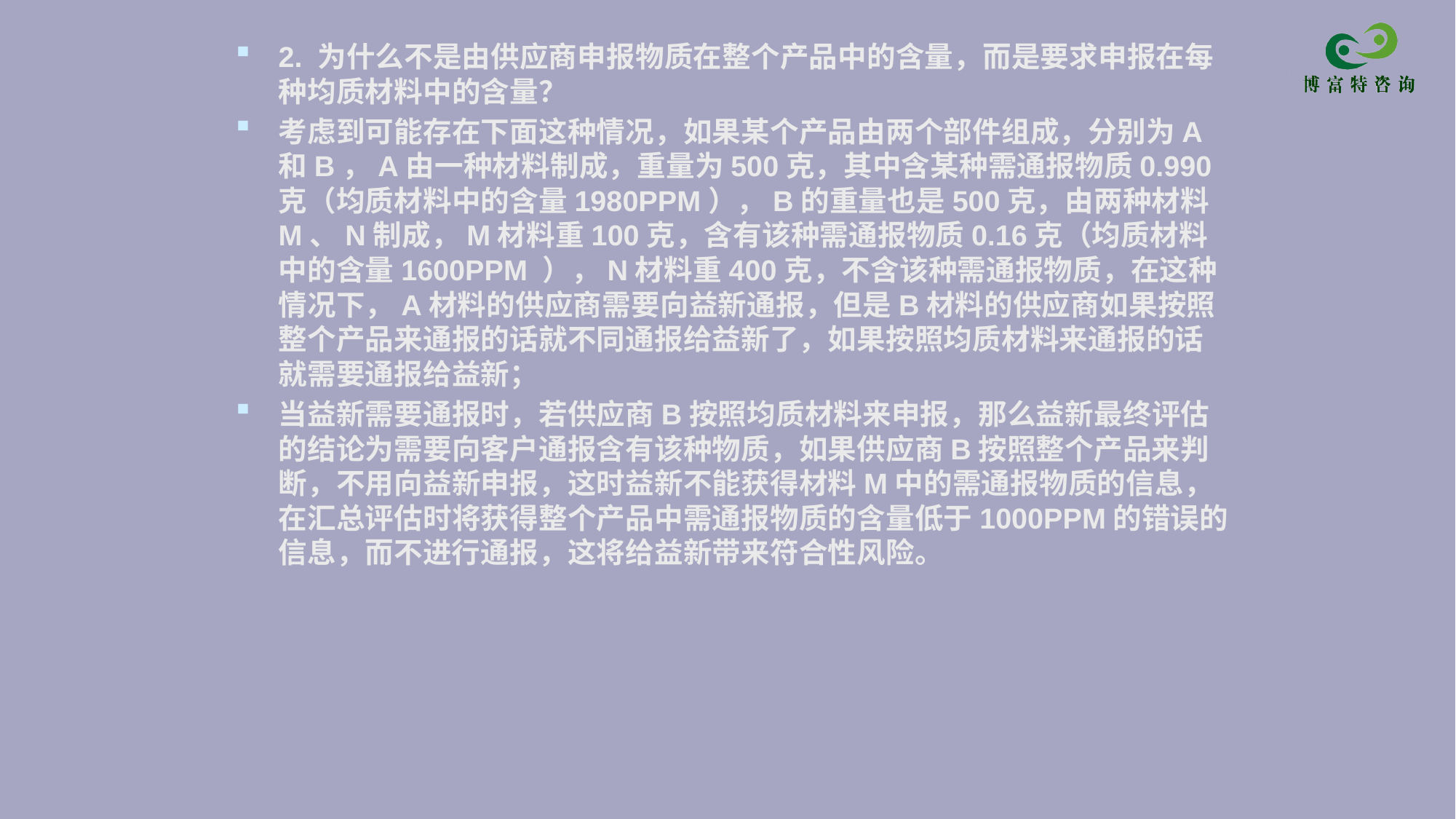

#
2. 为什么不是由供应商申报物质在整个产品中的含量，而是要求申报在每种均质材料中的含量？
考虑到可能存在下面这种情况，如果某个产品由两个部件组成，分别为A和B，A由一种材料制成，重量为500克，其中含某种需通报物质0.990克（均质材料中的含量1980PPM），B的重量也是500克，由两种材料M、N制成，M材料重100克，含有该种需通报物质0.16克（均质材料中的含量1600PPM ），N材料重400克，不含该种需通报物质，在这种情况下，A材料的供应商需要向益新通报，但是B材料的供应商如果按照整个产品来通报的话就不同通报给益新了，如果按照均质材料来通报的话就需要通报给益新；
当益新需要通报时，若供应商B按照均质材料来申报，那么益新最终评估的结论为需要向客户通报含有该种物质，如果供应商B按照整个产品来判断，不用向益新申报，这时益新不能获得材料M中的需通报物质的信息，在汇总评估时将获得整个产品中需通报物质的含量低于1000PPM的错误的信息，而不进行通报，这将给益新带来符合性风险。